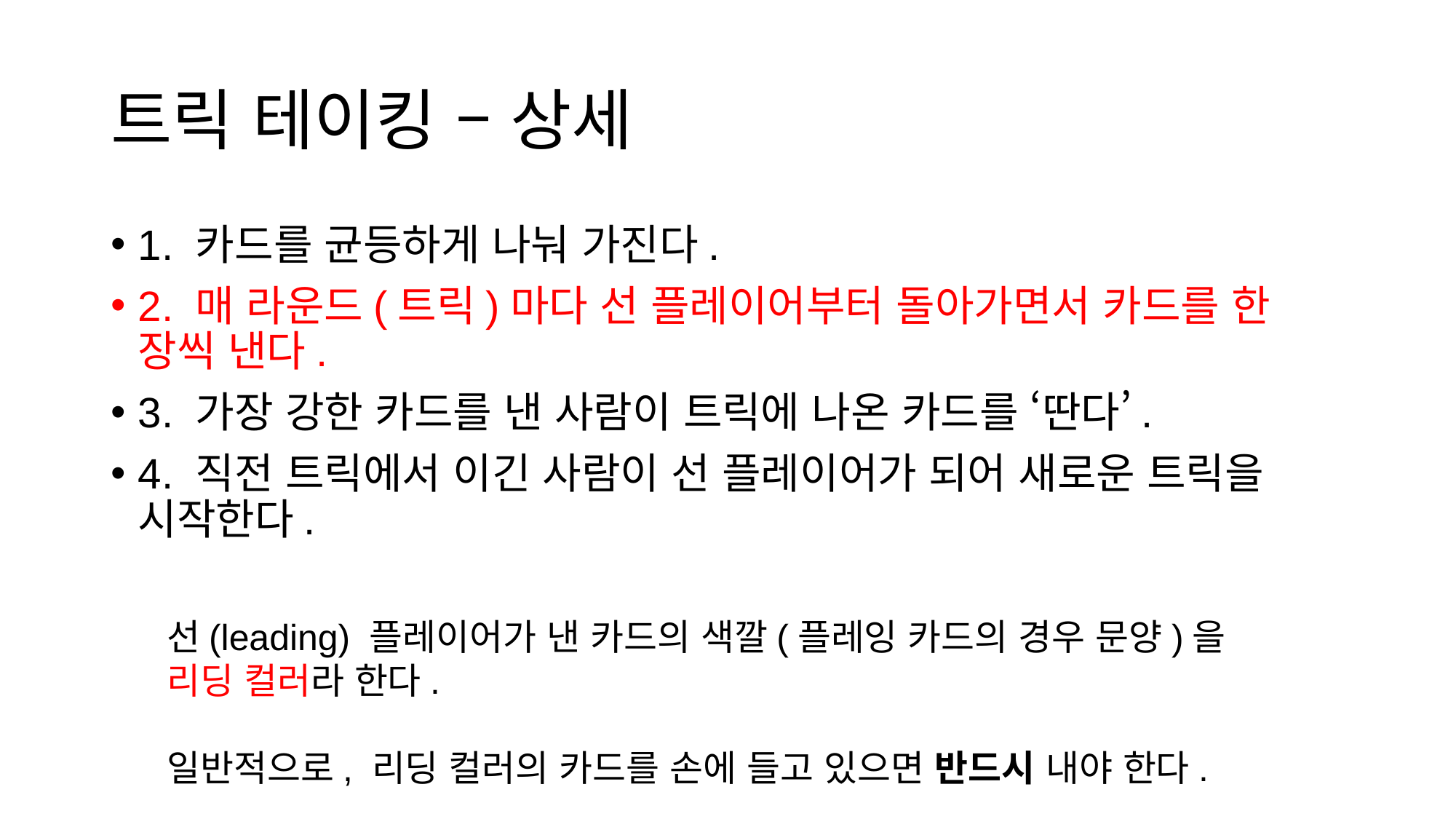

# 트릭 테이킹 – 상세
1. 카드를 균등하게 나눠 가진다.
2. 매 라운드(트릭)마다 선 플레이어부터 돌아가면서 카드를 한 장씩 낸다.
3. 가장 강한 카드를 낸 사람이 트릭에 나온 카드를 ‘딴다’.
4. 직전 트릭에서 이긴 사람이 선 플레이어가 되어 새로운 트릭을 시작한다.
선(leading) 플레이어가 낸 카드의 색깔(플레잉 카드의 경우 문양)을 리딩 컬러라 한다.

일반적으로, 리딩 컬러의 카드를 손에 들고 있으면 반드시 내야 한다.